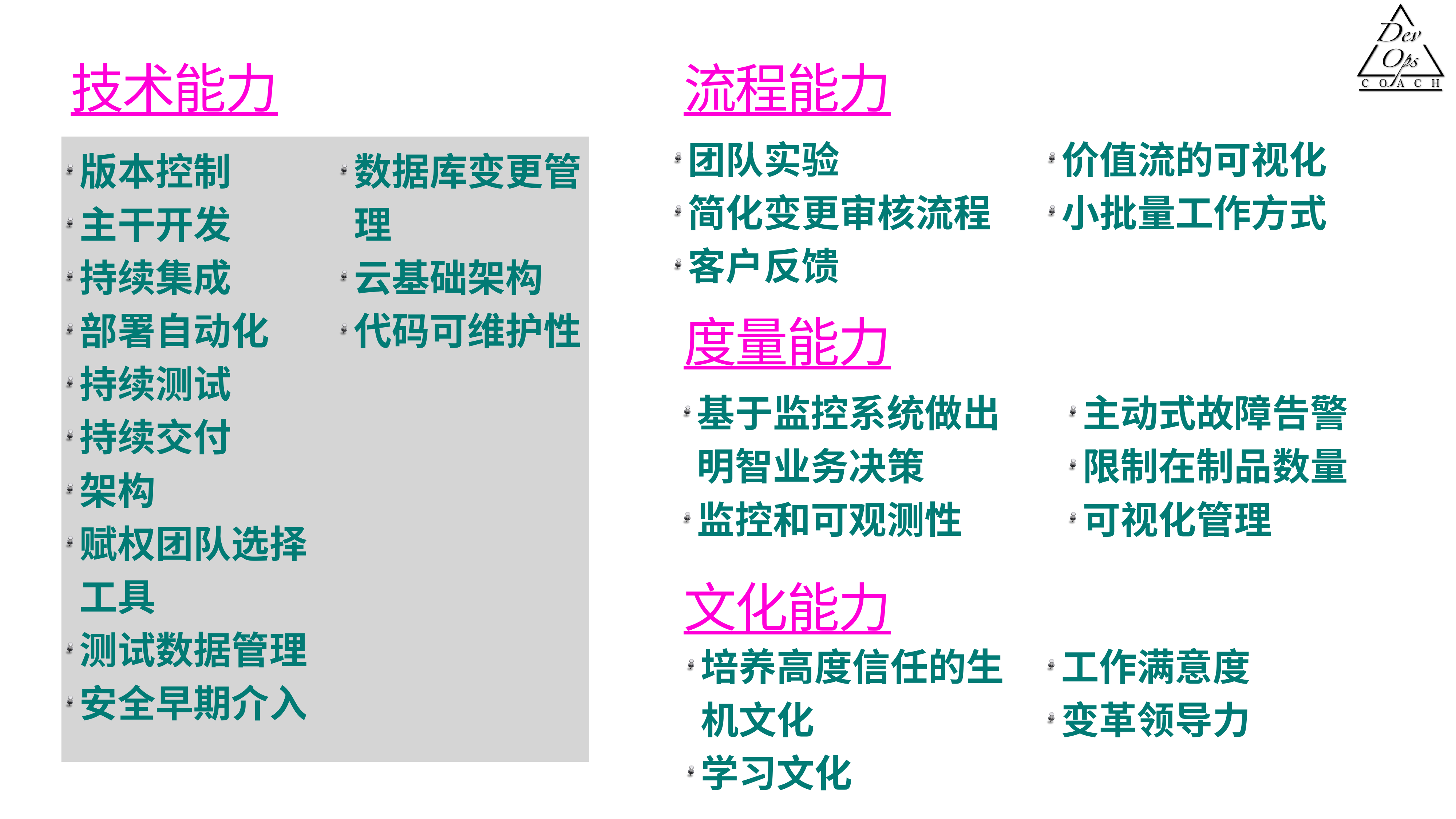

# 技术能力
流程能力
团队实验
简化变更审核流程
客户反馈
价值流的可视化
小批量工作方式
版本控制
主干开发
持续集成
部署自动化
持续测试
持续交付
架构
赋权团队选择工具
测试数据管理
安全早期介入
数据库变更管理
云基础架构
代码可维护性
度量能力
基于监控系统做出明智业务决策
监控和可观测性
主动式故障告警
限制在制品数量
可视化管理
文化能力
培养高度信任的生机文化
学习文化
工作满意度
变革领导力